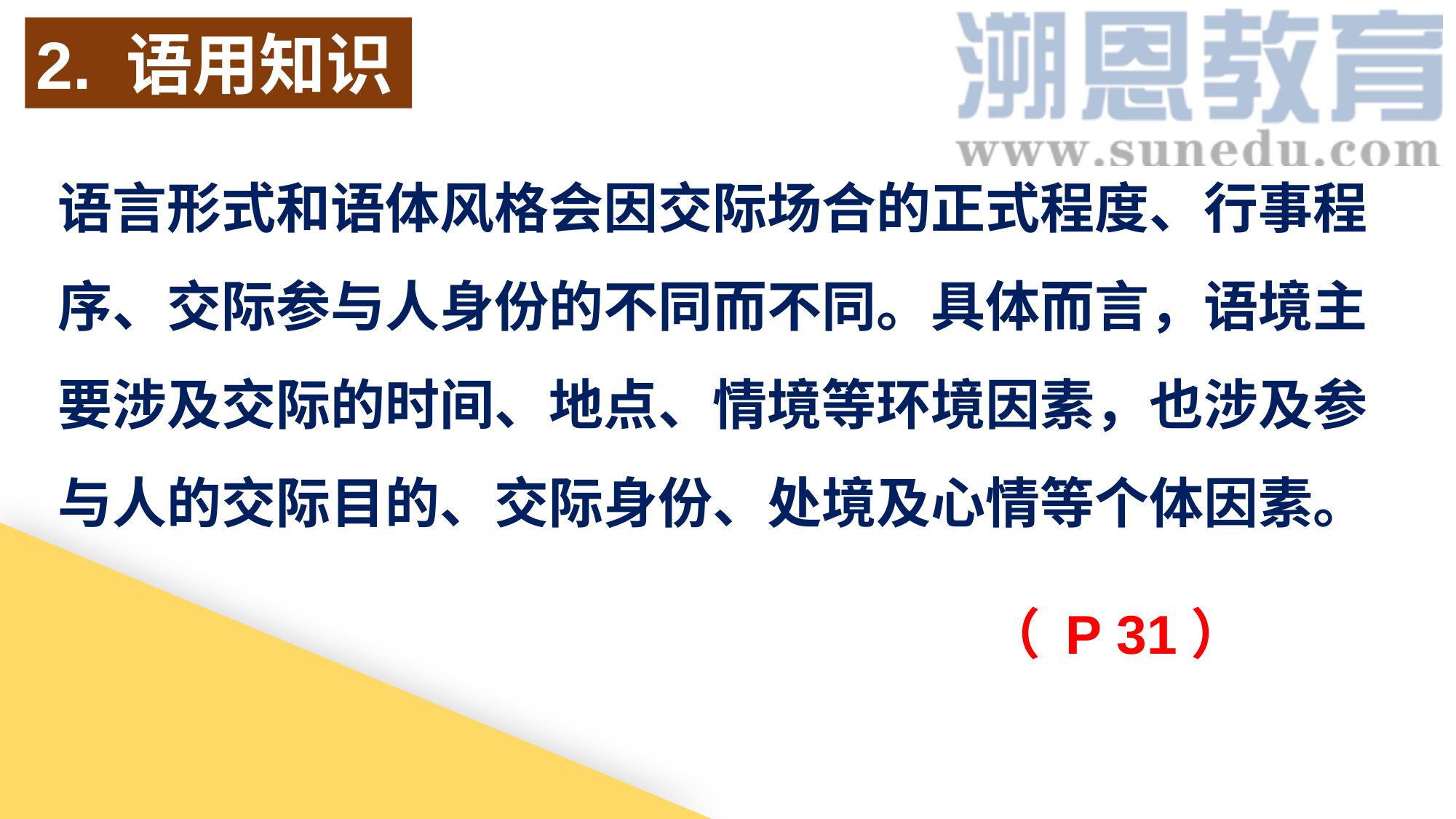

2. 语用知识
语言形式和语体风格会因交际场合的正式程度、行事程序、交际参与人身份的不同而不同。具体而言，语境主要涉及交际的时间、地点、情境等环境因素，也涉及参与人的交际目的、交际身份、处境及心情等个体因素。

                                                                          （ P 31）